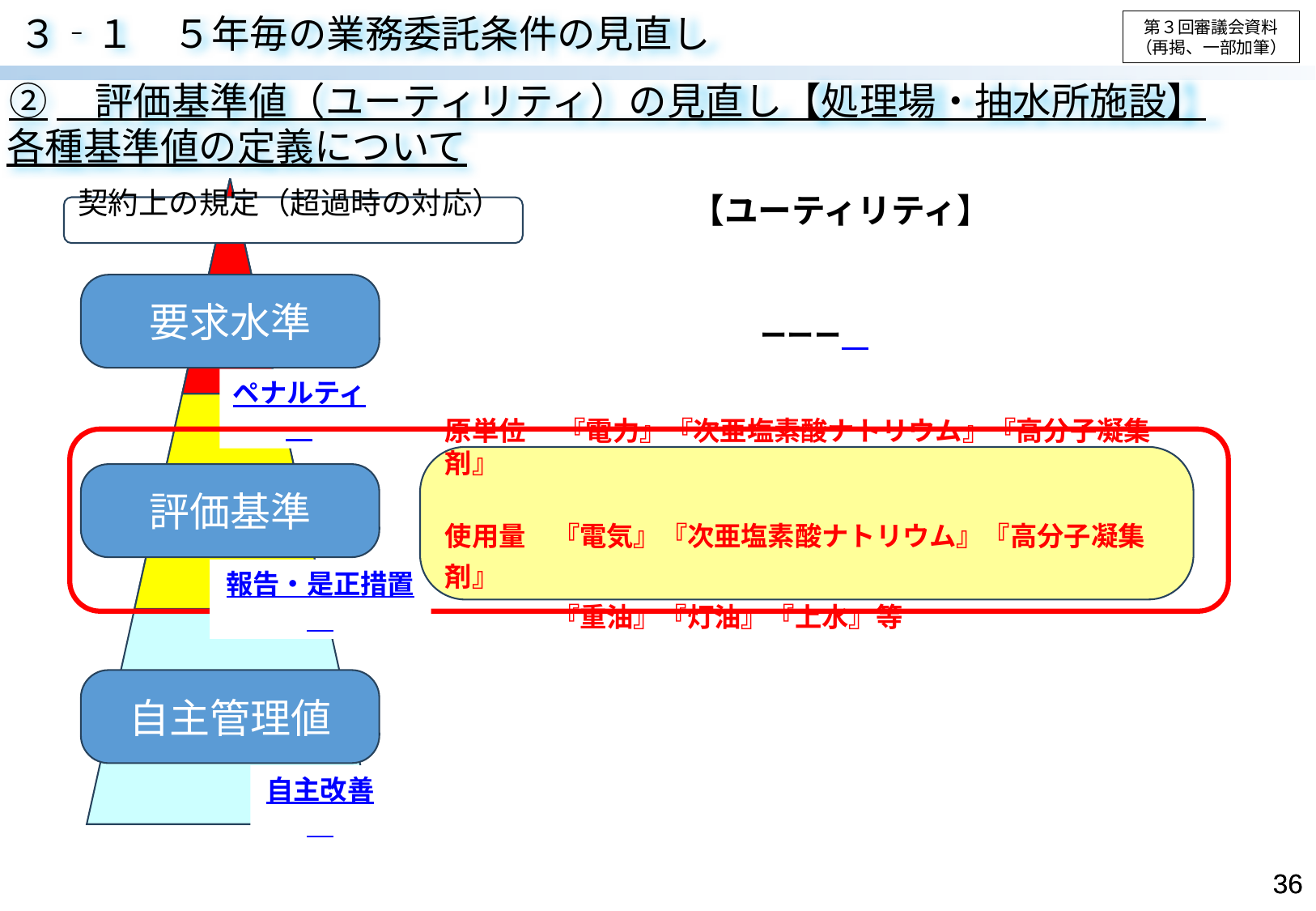

第３回審議会資料
（再掲、一部加筆）
３‐１　５年毎の業務委託条件の見直し
②　評価基準値（ユーティリティ）の見直し【処理場・抽水所施設】
各種基準値の定義について

要求水準
評価基準
自主管理値
【ユーティリティ】
契約上の規定（超過時の対応）
ーーー
ペナルティ

原単位　 『電力』『次亜塩素酸ナトリウム』『高分子凝集剤』

使用量　『電気』『次亜塩素酸ナトリウム』『高分子凝集剤』
　　　　『重油』『灯油』『上水』等
報告・是正措置
自主改善
36
36